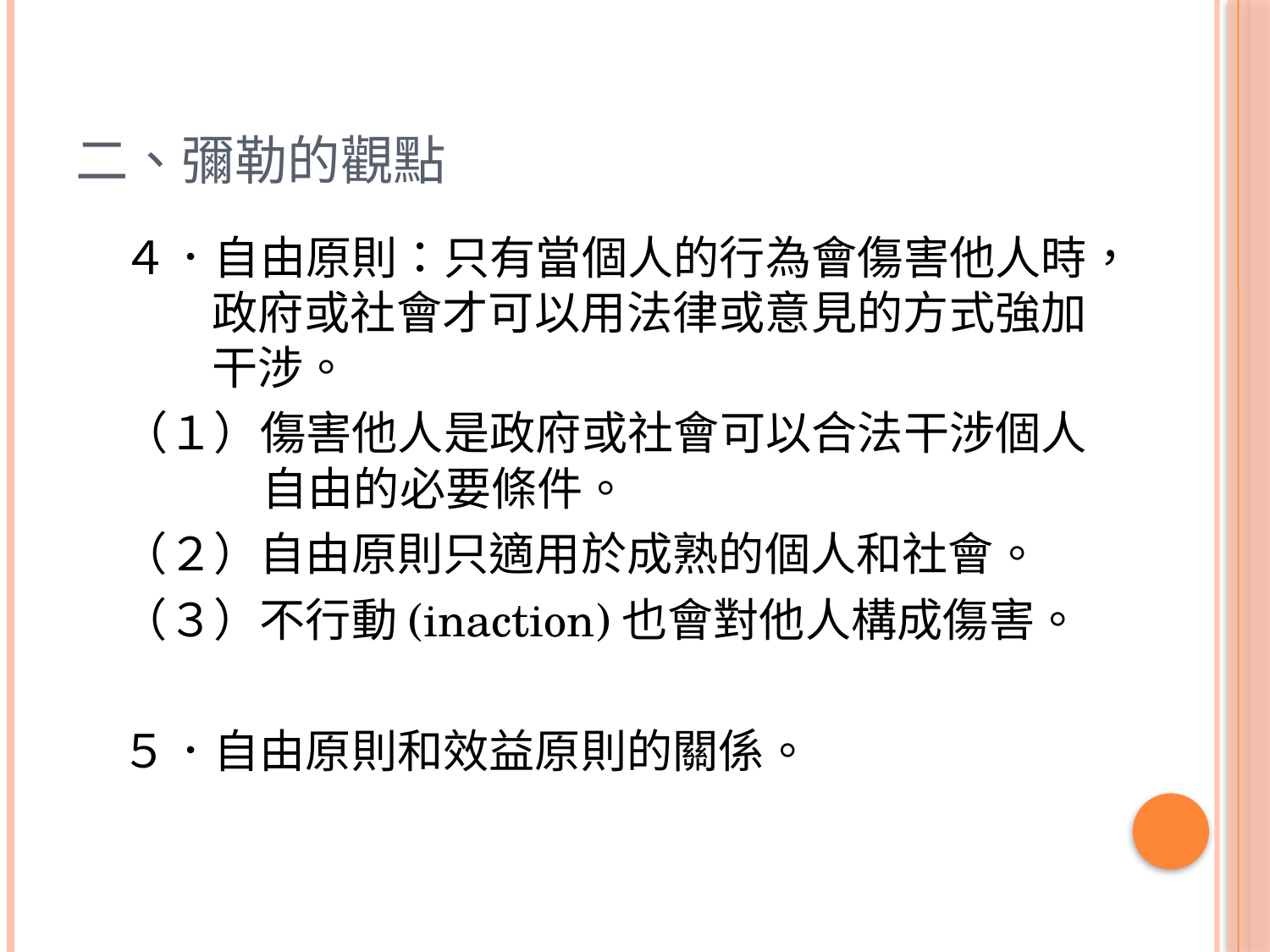

# 二、彌勒的觀點
　４．自由原則：只有當個人的行為會傷害他人時，政府或社會才可以用法律或意見的方式強加干涉。
　（１）傷害他人是政府或社會可以合法干涉個人自由的必要條件。
　（２）自由原則只適用於成熟的個人和社會。
　（３）不行動(inaction)也會對他人構成傷害。

　５．自由原則和效益原則的關係。